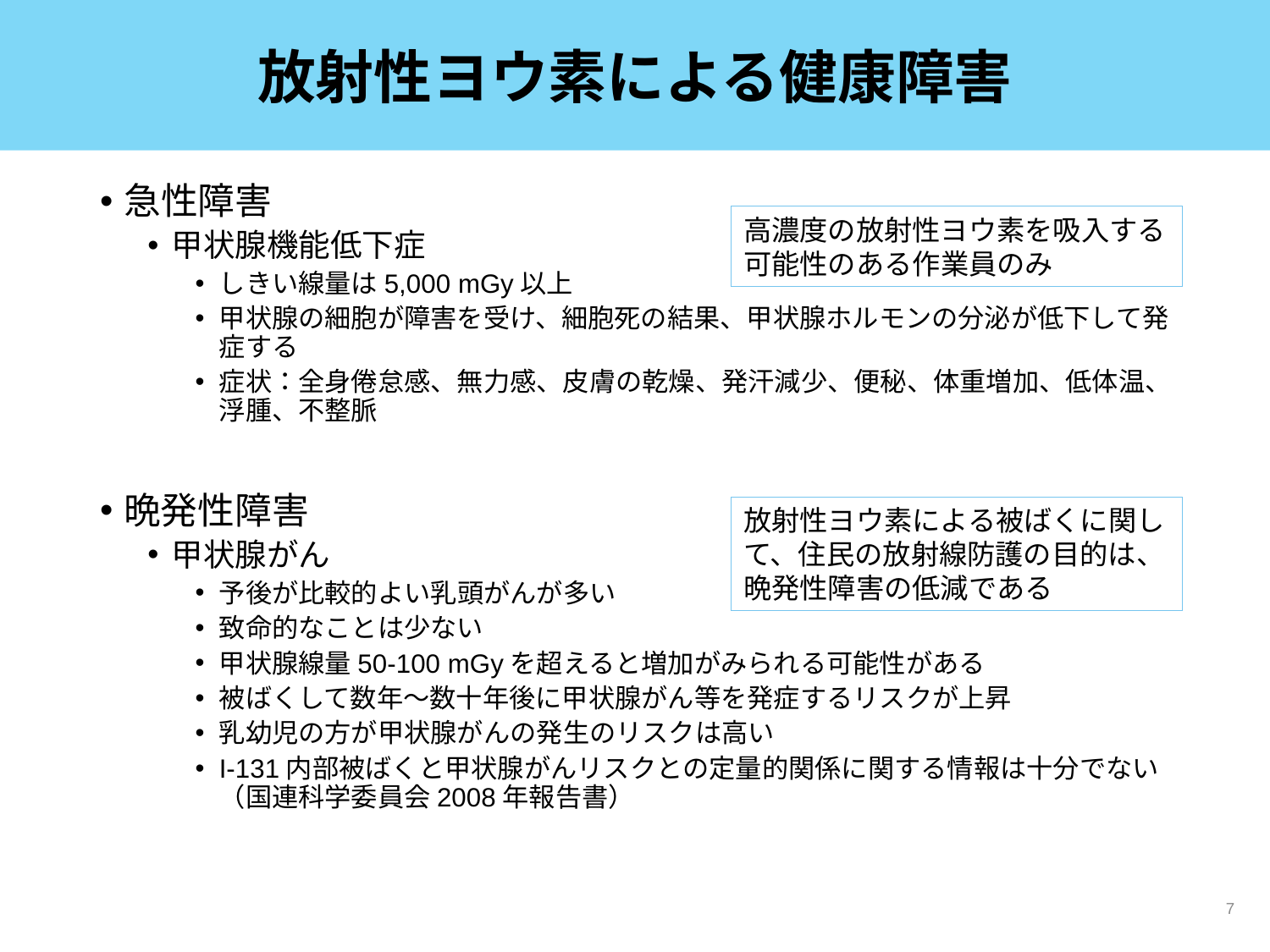

# 放射性ヨウ素による健康障害
急性障害
甲状腺機能低下症
しきい線量は5,000 mGy以上
甲状腺の細胞が障害を受け、細胞死の結果、甲状腺ホルモンの分泌が低下して発症する
症状：全身倦怠感、無力感、皮膚の乾燥、発汗減少、便秘、体重増加、低体温、浮腫、不整脈

晩発性障害
甲状腺がん
予後が比較的よい乳頭がんが多い
致命的なことは少ない
甲状腺線量50-100 mGyを超えると増加がみられる可能性がある
被ばくして数年〜数十年後に甲状腺がん等を発症するリスクが上昇
乳幼児の方が甲状腺がんの発生のリスクは高い
I-131内部被ばくと甲状腺がんリスクとの定量的関係に関する情報は十分でない（国連科学委員会2008年報告書）

高濃度の放射性ヨウ素を吸入する可能性のある作業員のみ
放射性ヨウ素による被ばくに関して、住民の放射線防護の目的は、晩発性障害の低減である
7